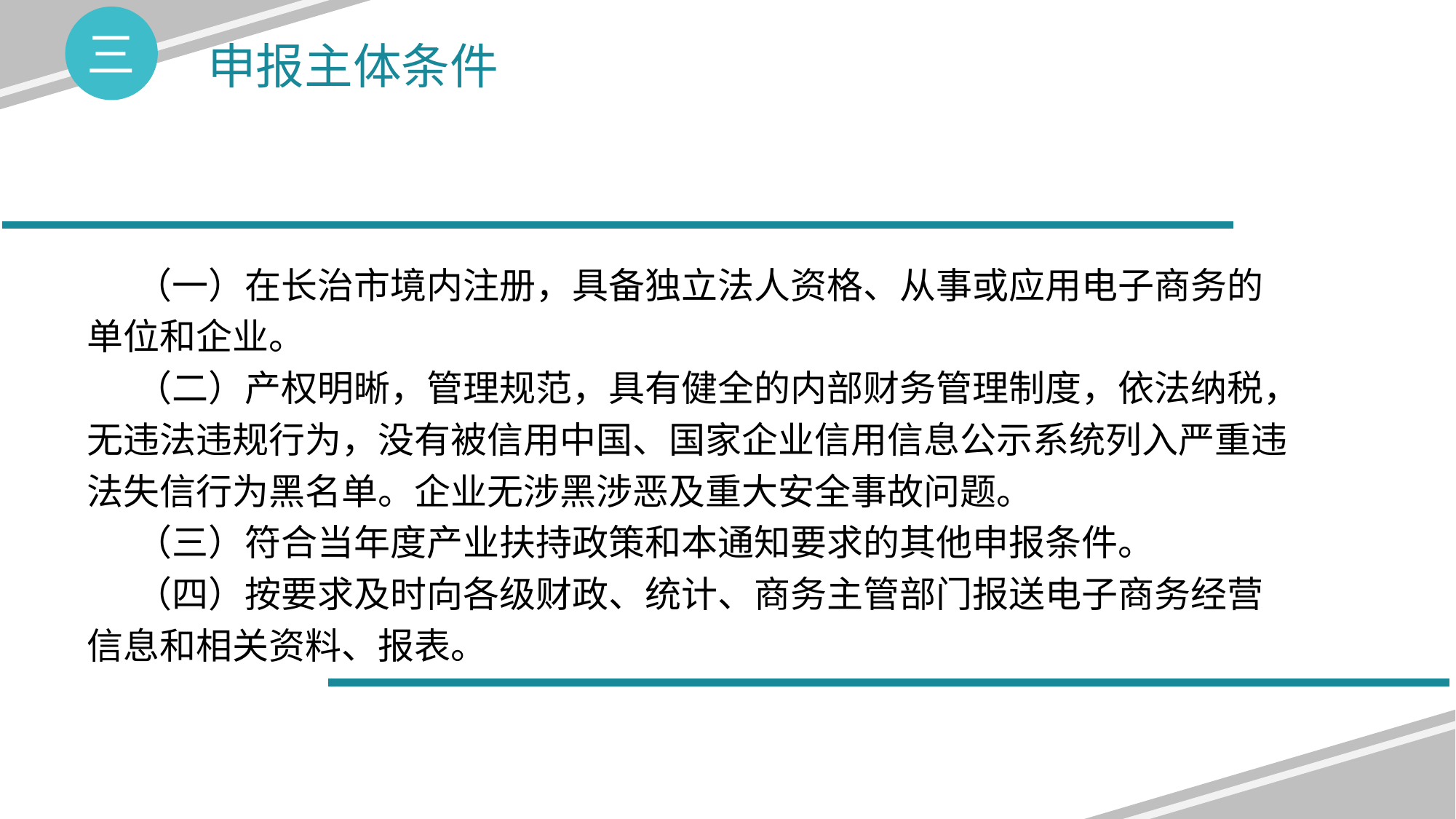

三
申报主体条件

（一）在长治市境内注册，具备独立法人资格、从事或应用电子商务的单位和企业。
（二）产权明晰，管理规范，具有健全的内部财务管理制度，依法纳税，无违法违规行为，没有被信用中国、国家企业信用信息公示系统列入严重违法失信行为黑名单。企业无涉黑涉恶及重大安全事故问题。
（三）符合当年度产业扶持政策和本通知要求的其他申报条件。
（四）按要求及时向各级财政、统计、商务主管部门报送电子商务经营信息和相关资料、报表。